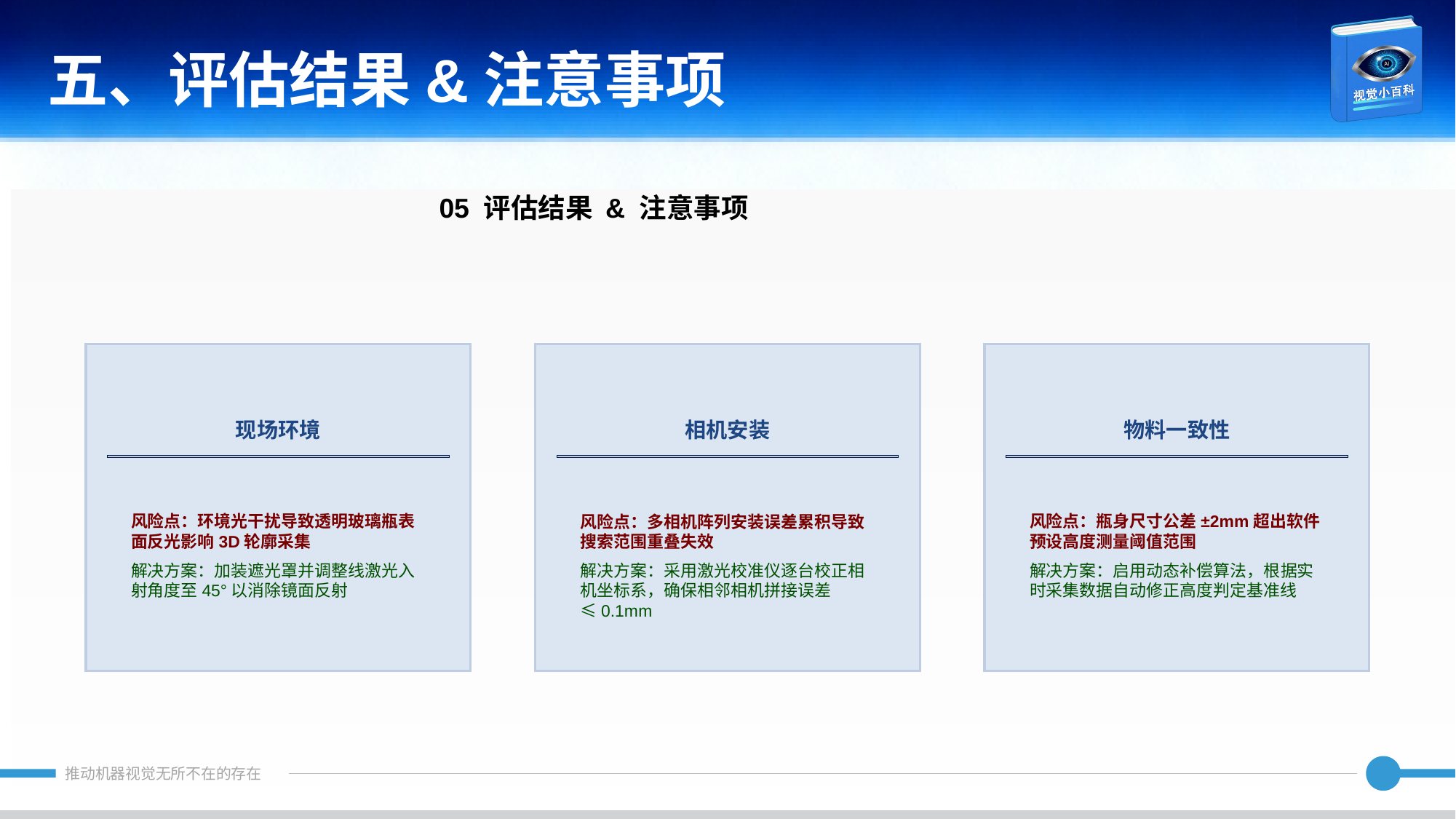

五、评估结果&注意事项

05 评估结果 & 注意事项

现场环境

相机安装

物料一致性

风险点：环境光干扰导致透明玻璃瓶表面反光影响3D轮廓采集
解决方案：加装遮光罩并调整线激光入射角度至45°以消除镜面反射

风险点：多相机阵列安装误差累积导致搜索范围重叠失效
解决方案：采用激光校准仪逐台校正相机坐标系，确保相邻相机拼接误差≤0.1mm

风险点：瓶身尺寸公差±2mm超出软件预设高度测量阈值范围
解决方案：启用动态补偿算法，根据实时采集数据自动修正高度判定基准线
11